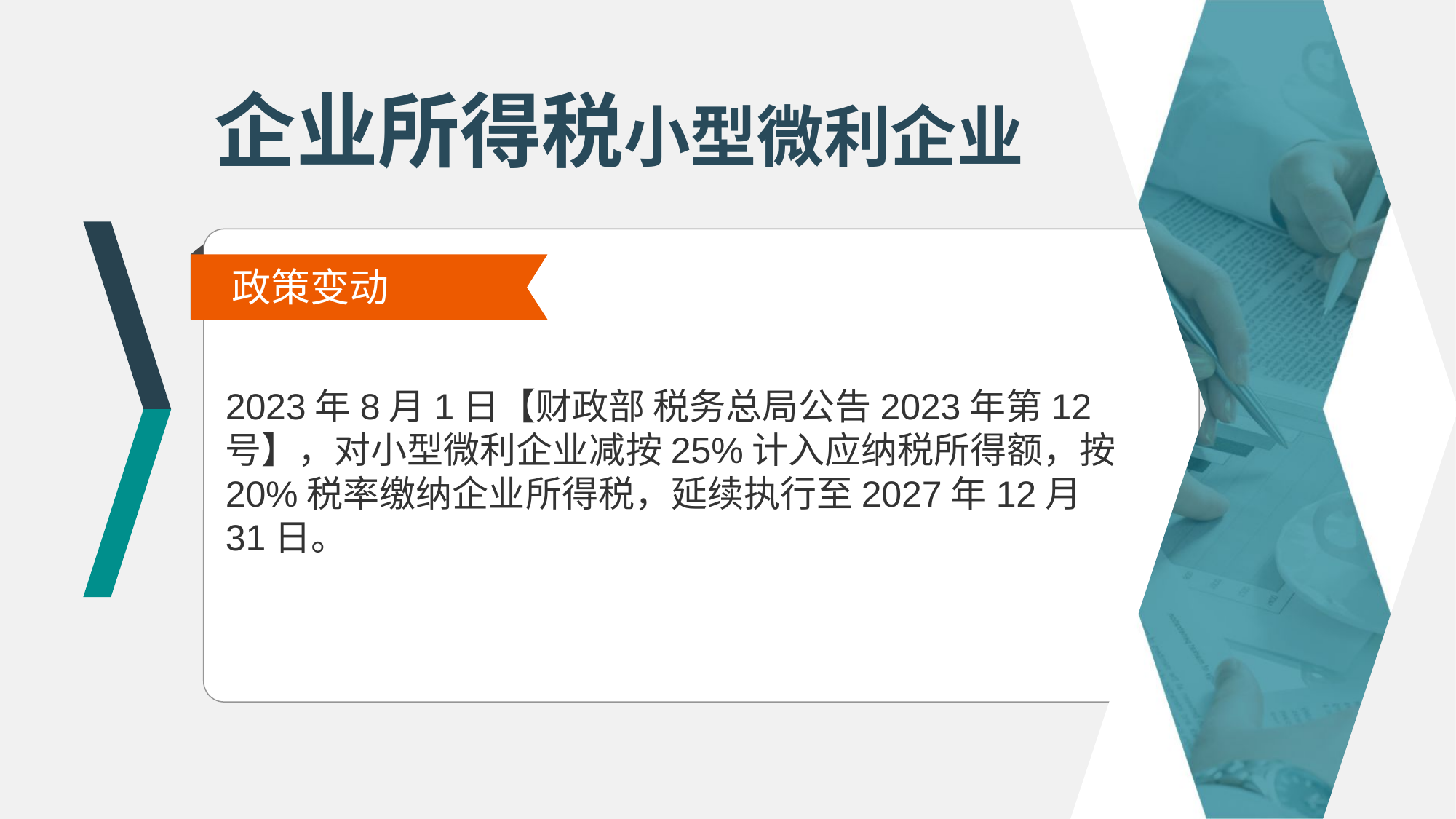

企业所得税小型微利企业

政策变动

2023年8月1日【财政部 税务总局公告2023年第12号】，对小型微利企业减按25%计入应纳税所得额，按20%税率缴纳企业所得税，延续执行至2027年12月31日。

25%